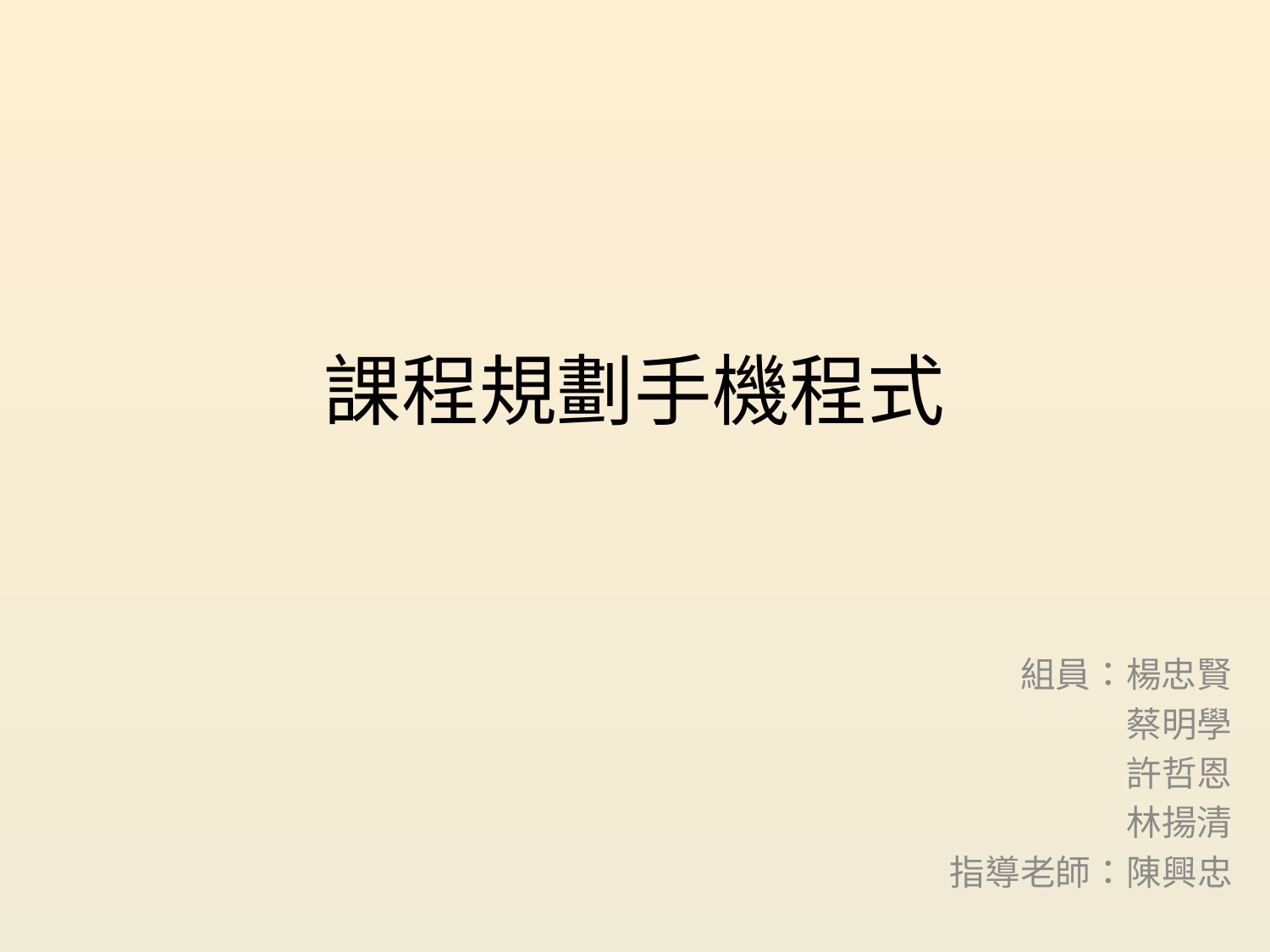

# 課程規劃手機程式
組員：楊忠賢
蔡明學
許哲恩
林揚清
指導老師：陳興忠